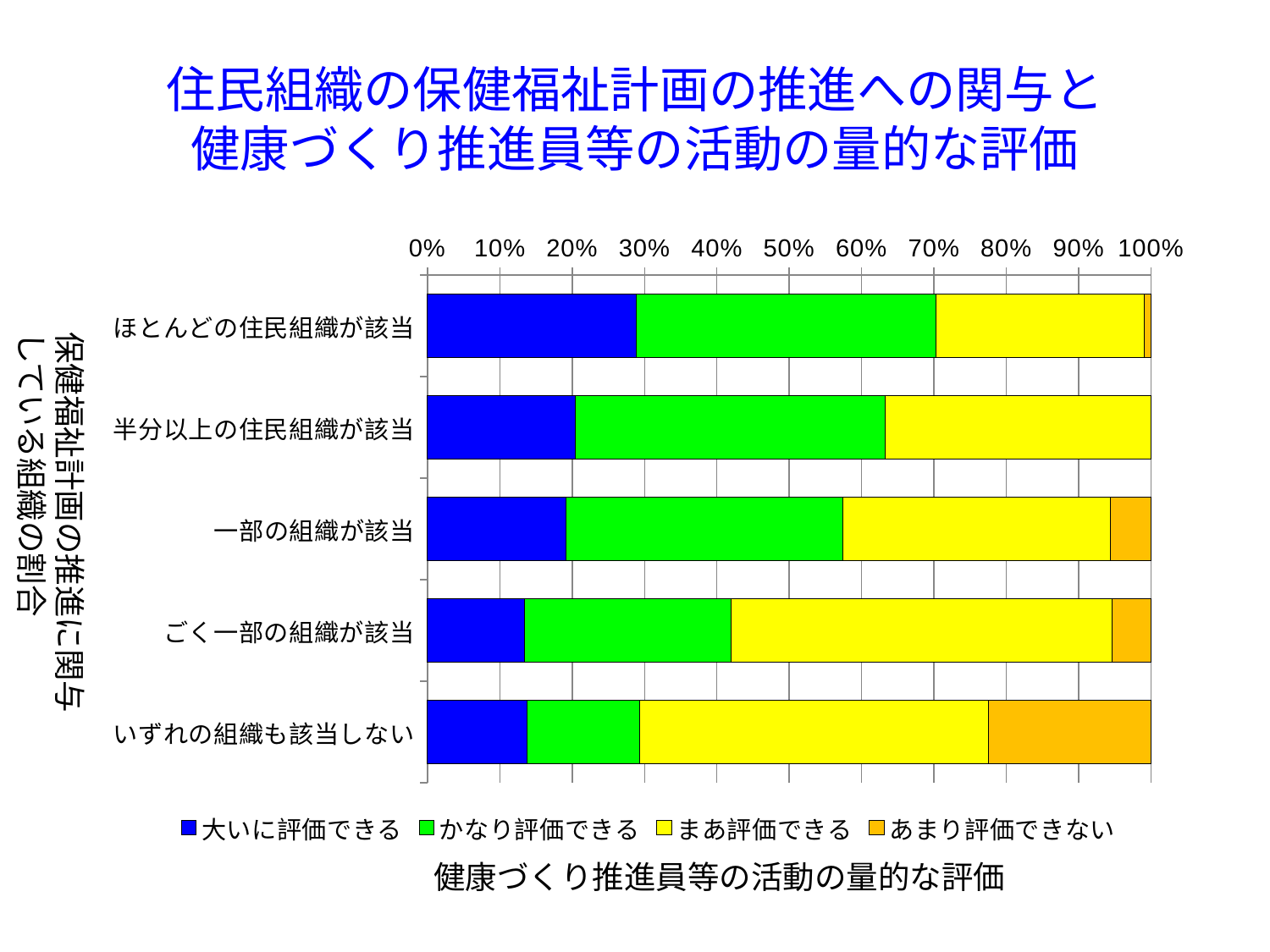

# 住民組織の保健福祉計画の推進への関与と 健康づくり推進員等の活動の量的な評価

### Chart

| Category | 大いに評価できる | かなり評価できる | まあ評価できる | あまり評価できない |
|---|---|---|---|---|
| ほとんどの住民組織が該当 | 32.0 | 46.0 | 32.0 | 1.0 |
| 半分以上の住民組織が該当 | 10.0 | 21.0 | 18.0 | 0.0 |
| 一部の組織が該当 | 31.0 | 62.0 | 60.0 | 9.0 |
| ごく一部の組織が該当 | 15.0 | 32.0 | 59.0 | 6.0 |
| いずれの組織も該当しない | 8.0 | 9.0 | 28.0 | 13.0 |
保健福祉計画の推進に関与
している組織の割合
健康づくり推進員等の活動の量的な評価